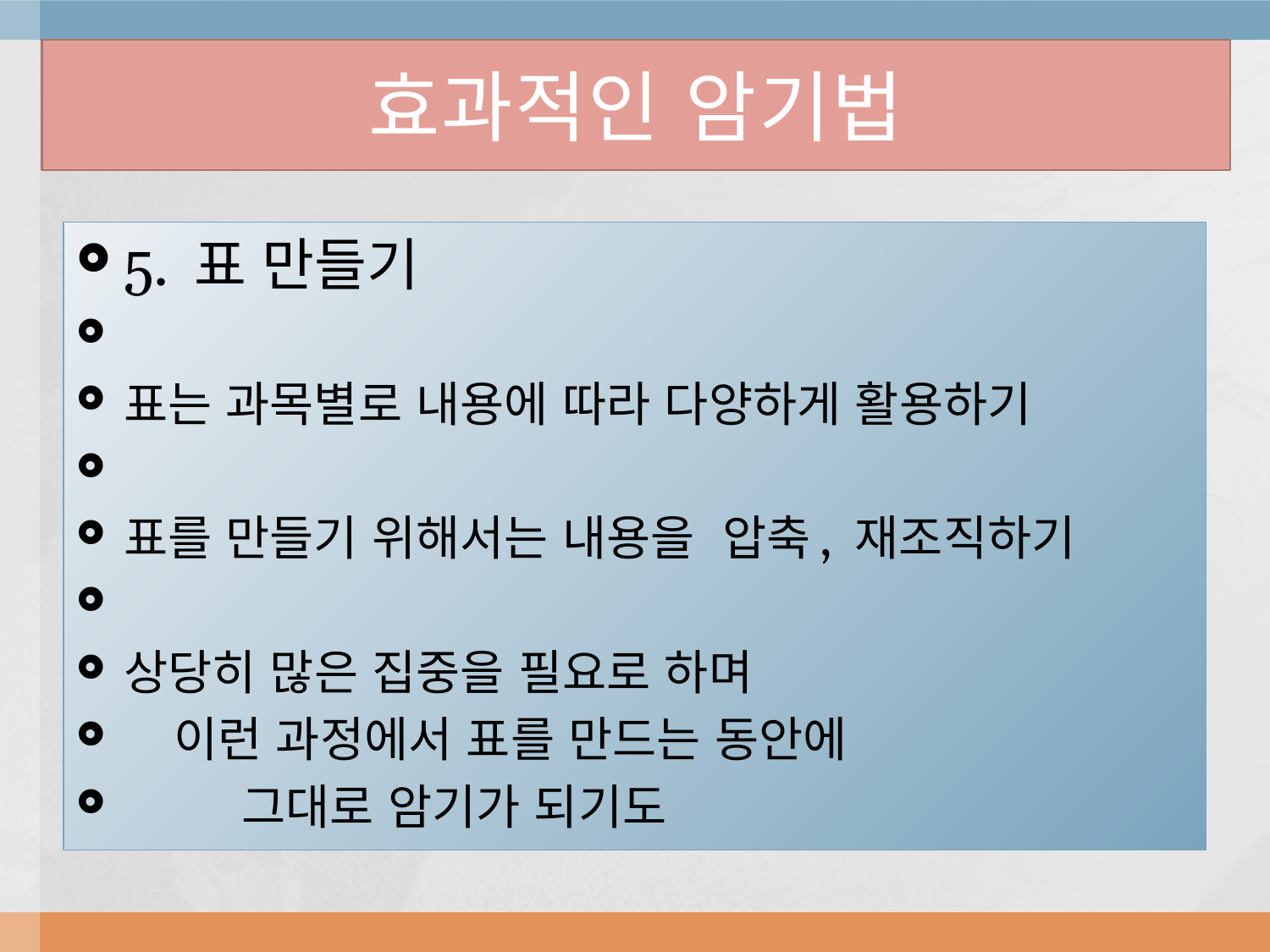

# 효과적인 암기법
5. 표 만들기

표는 과목별로 내용에 따라 다양하게 활용하기

표를 만들기 위해서는 내용을  압축, 재조직하기

상당히 많은 집중을 필요로 하며
   이런 과정에서 표를 만드는 동안에
        그대로 암기가 되기도